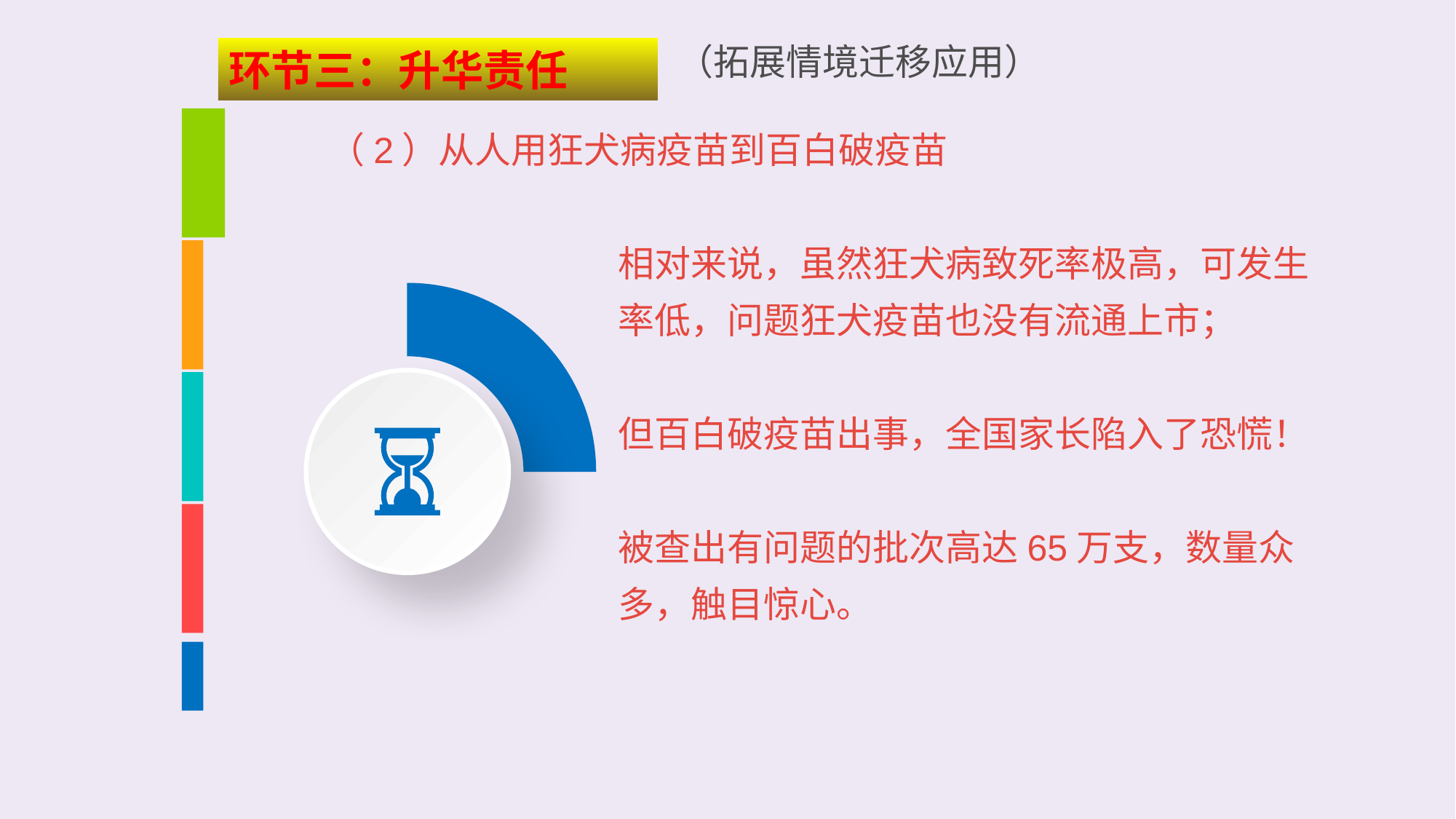

（拓展情境迁移应用）
环节三：升华责任

（2）从人用狂犬病疫苗到百白破疫苗
相对来说，虽然狂犬病致死率极高，可发生率低，问题狂犬疫苗也没有流通上市；

但百白破疫苗出事，全国家长陷入了恐慌！

被查出有问题的批次高达65万支，数量众多，触目惊心。